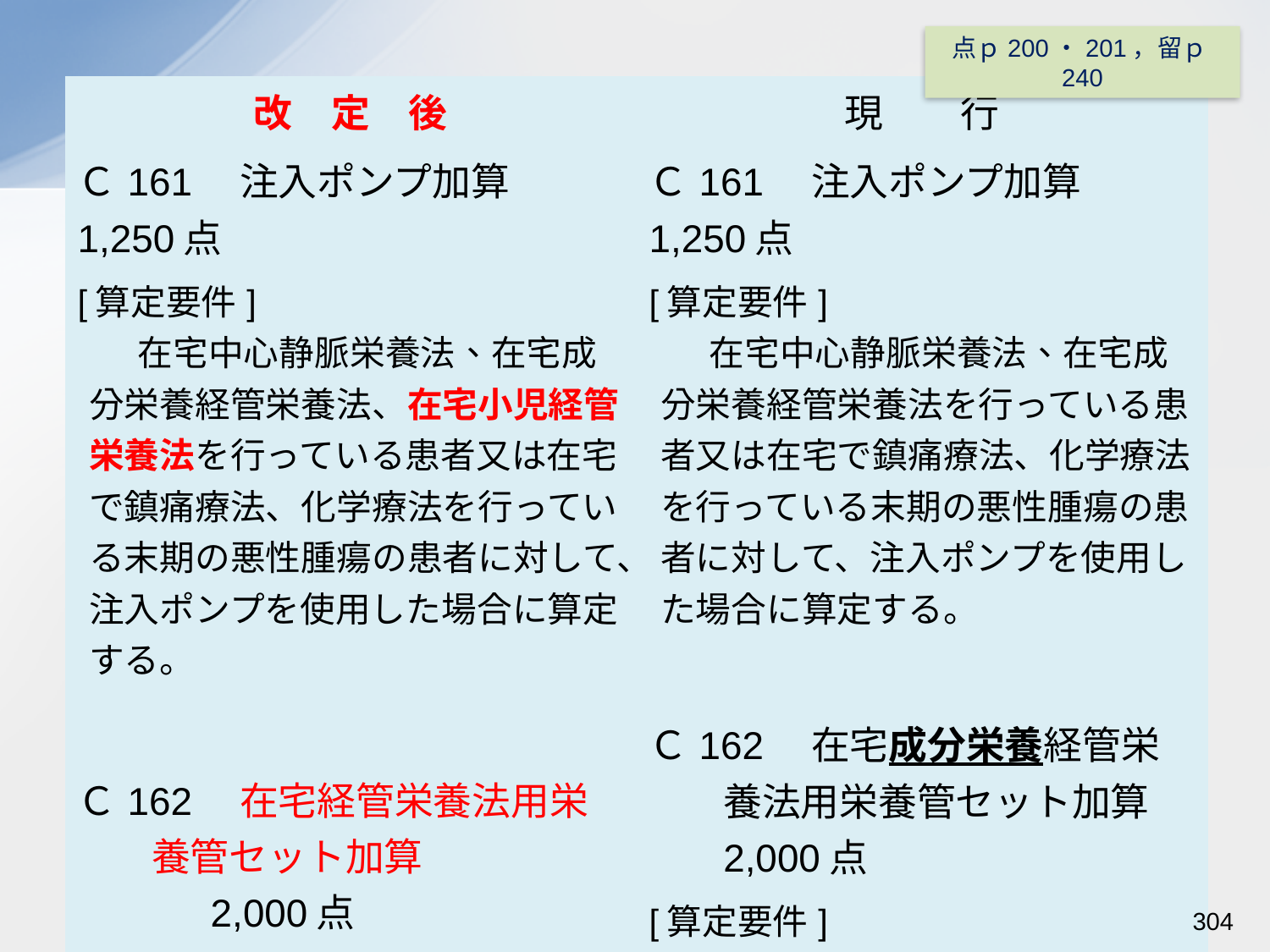

点ｐ200・201，留ｐ240
| 改　定　後 | 現　　行 |
| --- | --- |
| Ｃ161　注入ポンプ加算　　1,250点 [算定要件] 　在宅中心静脈栄養法、在宅成分栄養経管栄養法、在宅小児経管栄養法を行っている患者又は在宅で鎮痛療法、化学療法を行っている末期の悪性腫瘍の患者に対して、注入ポンプを使用した場合に算定する。 Ｃ162　在宅経管栄養法用栄養管セット加算　　　　　　 2,000点 [算定要件] 　在宅成分栄養経管栄養法又は在宅小児経管栄養法を行っている患者に対して栄養管セットを使用した場合に算定する。 | Ｃ161　注入ポンプ加算　　1,250点 [算定要件] 　在宅中心静脈栄養法、在宅成分栄養経管栄養法を行っている患者又は在宅で鎮痛療法、化学療法を行っている末期の悪性腫瘍の患者に対して、注入ポンプを使用した場合に算定する。 Ｃ162　在宅成分栄養経管栄養法用栄養管セット加算　2,000点 [算定要件] 　在宅成分栄養経管栄養法を行っている患者に対して栄養管セットを使用した場合に算定する。 |
304